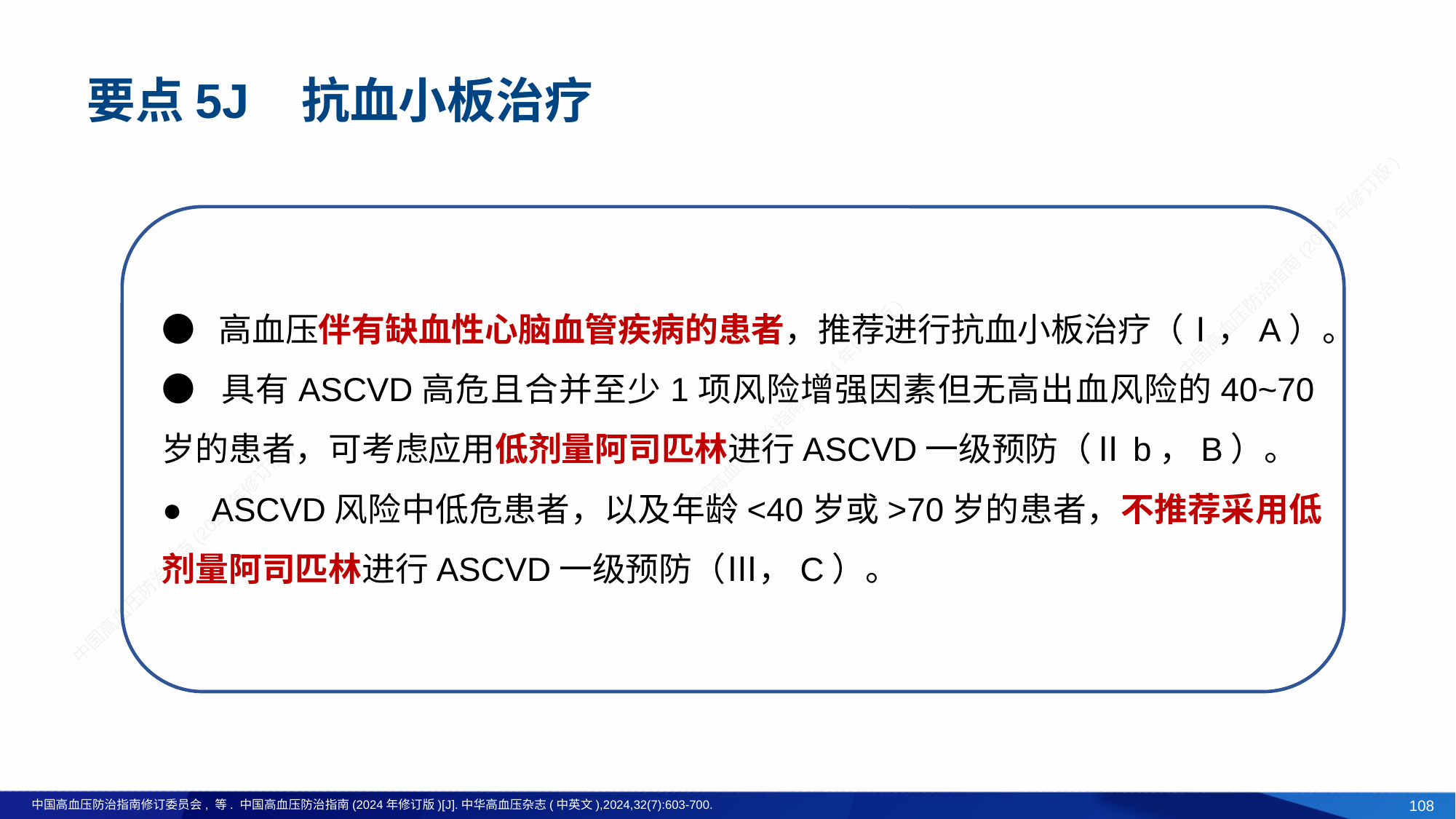

要点5J   抗血小板治疗

●  高血压伴有缺血性心脑血管疾病的患者，推荐进行抗血小板治疗（Ⅰ，A）。
●  具有ASCVD高危且合并至少1项风险增强因素但无高出血风险的40~70岁的患者，可考虑应用低剂量阿司匹林进行ASCVD一级预防（Ⅱb，B）。
●   ASCVD风险中低危患者，以及年龄<40岁或>70岁的患者，不推荐采用低剂量阿司匹林进行ASCVD一级预防（Ⅲ，C）。